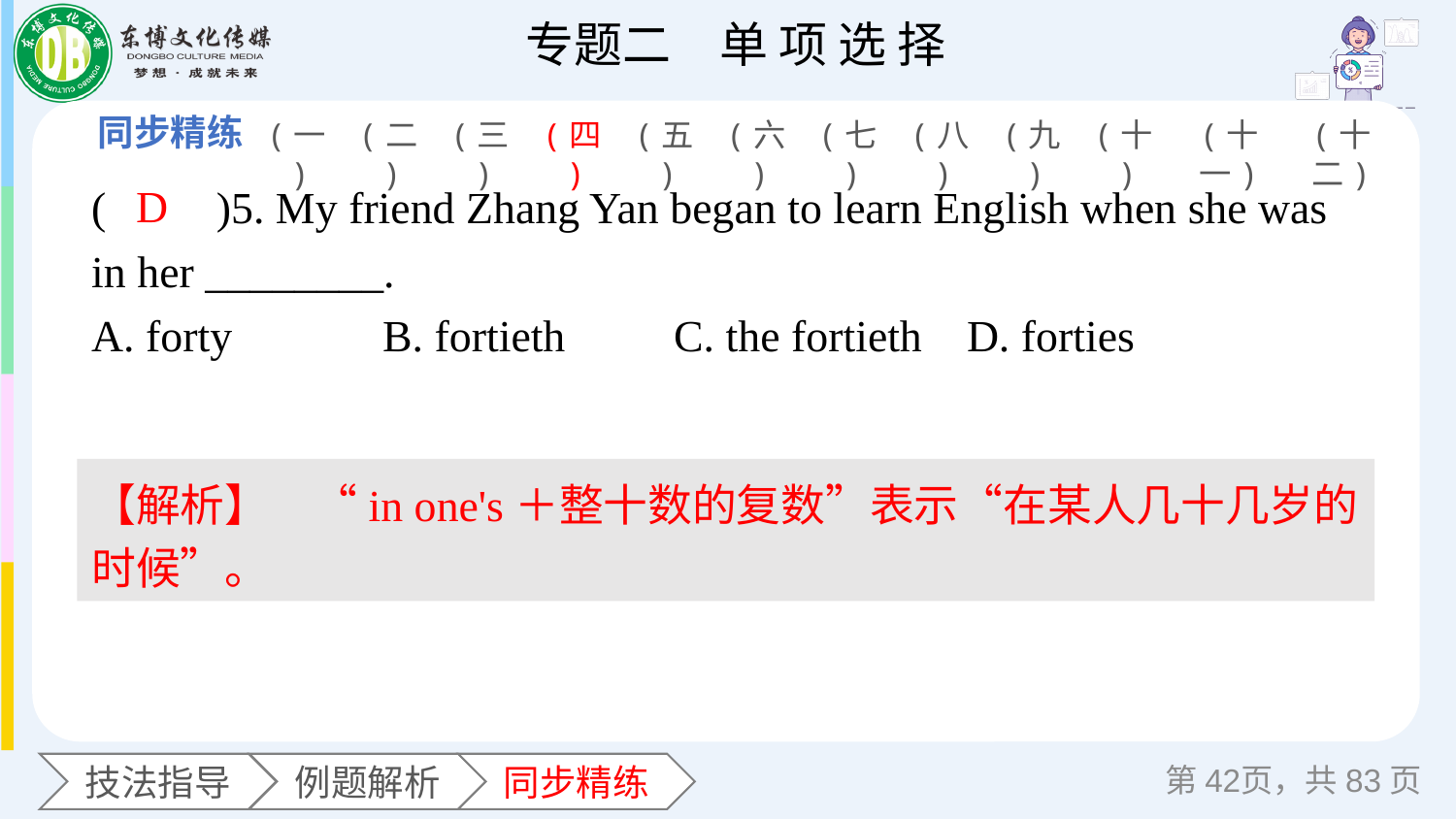

(一)
(二)
(三)
(四)
(五)
(六)
(七)
(八)
(九)
(十)
(十一)
(十二)
(　　)5. My friend Zhang Yan began to learn English when she was in her ________.
A. forty    	B. fortieth    	C. the fortieth    D. forties
D
【解析】　“in one's＋整十数的复数”表示“在某人几十几岁的
时候”。
第42页，共83页